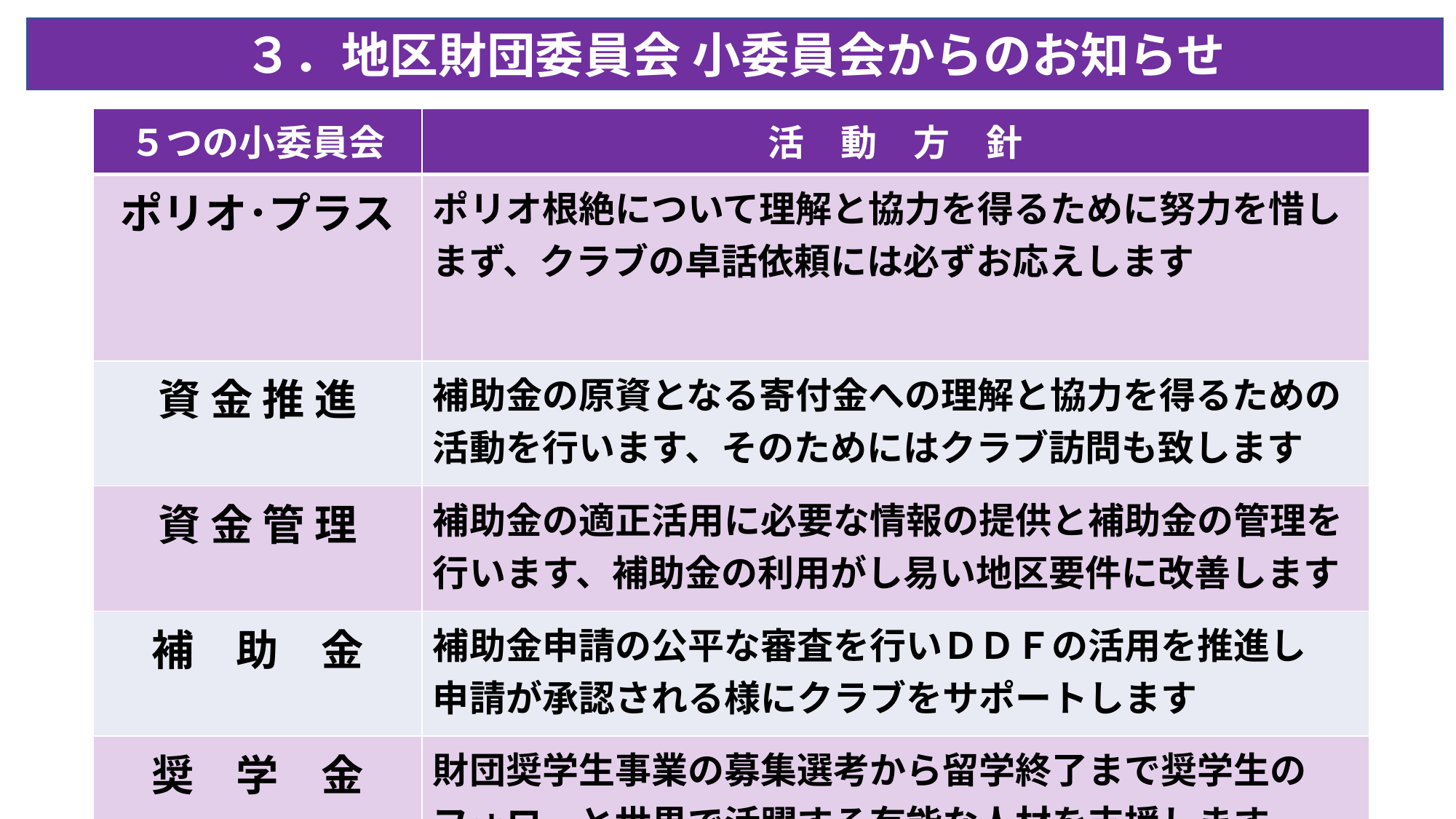

３．地区財団委員会 小委員会からのお知らせ
| ５つの小委員会 | 活　動　方　針 |
| --- | --- |
| ポリオ･プラス | ポリオ根絶について理解と協力を得るために努力を惜しまず、クラブの卓話依頼には必ずお応えします |
| 資 金 推 進 | 補助金の原資となる寄付金への理解と協力を得るための 活動を行います、そのためにはクラブ訪問も致します |
| 資 金 管 理 | 補助金の適正活用に必要な情報の提供と補助金の管理を 行います、補助金の利用がし易い地区要件に改善します |
| 補　助　金 | 補助金申請の公平な審査を行いＤＤＦの活用を推進し 申請が承認される様にクラブをサポートします |
| 奨　学　金 | 財団奨学生事業の募集選考から留学終了まで奨学生の フォローと世界で活躍する有能な人材を支援します |